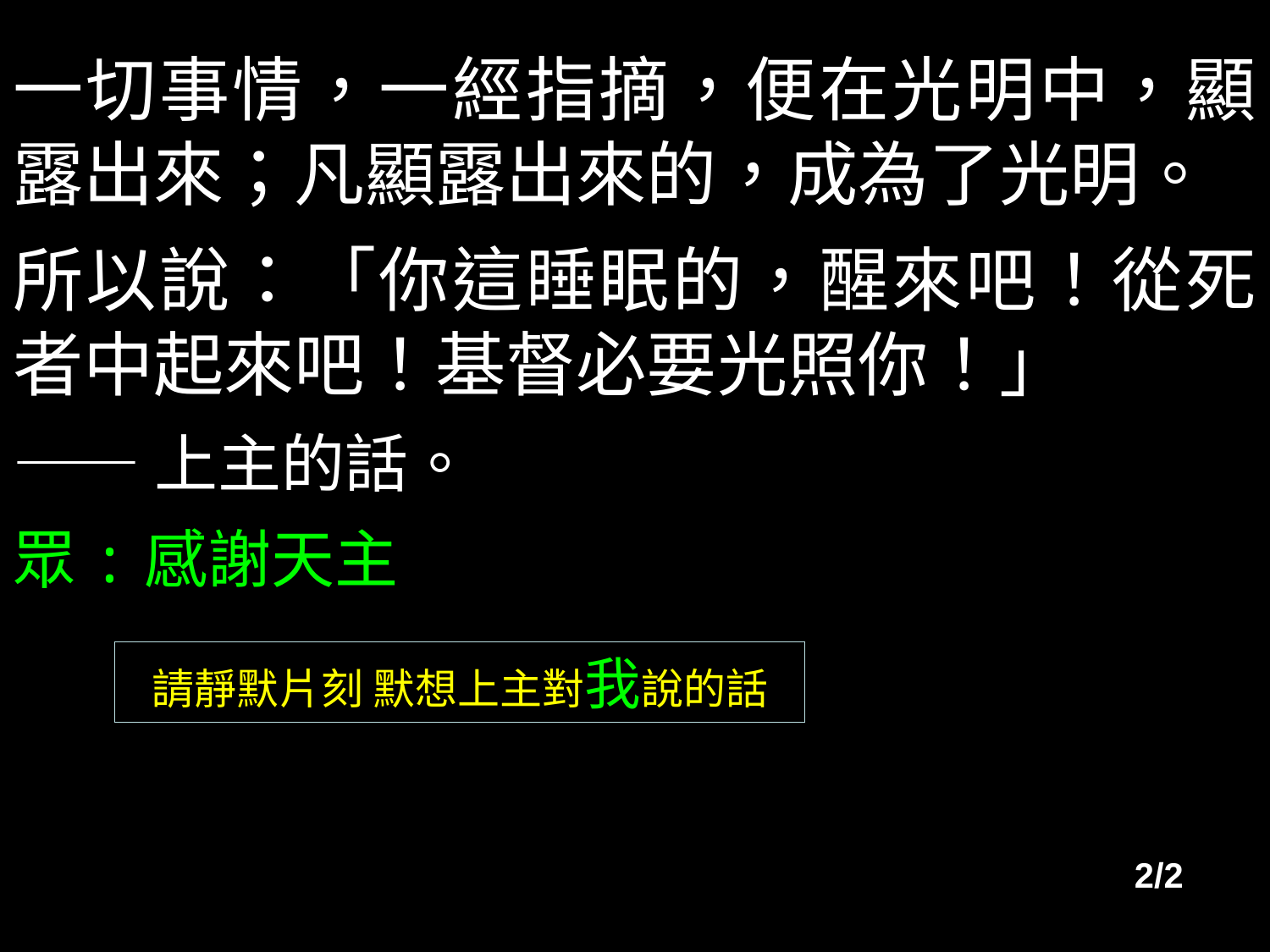

一切事情，一經指摘，便在光明中，顯露出來；凡顯露出來的，成為了光明。
所以說：「你這睡眠的，醒來吧！從死者中起來吧！基督必要光照你！」
——上主的話。
眾:感謝天主
請靜默片刻 默想上主對我說的話
2/2